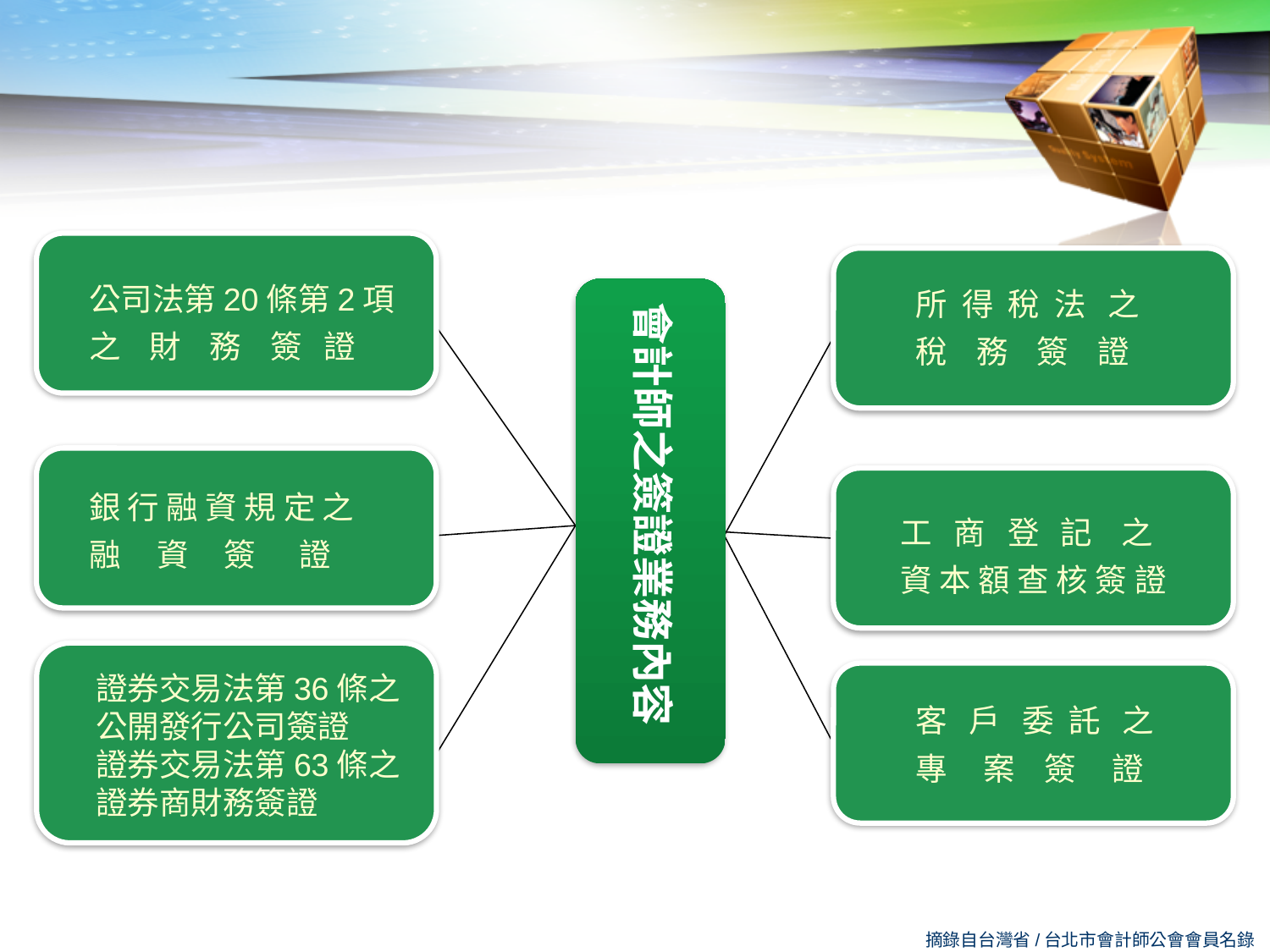

公司法第20條第2項
之    財    務    簽   證
所  得  稅  法   之
稅    務    簽    證

會計師之簽證業務內容

銀 行 融 資 規 定 之
融     資     簽      證
工   商   登   記    之
資 本 額 查 核 簽 證

證券交易法第36條之公開發行公司簽證
證券交易法第63條之
證券商財務簽證

客   戶   委  託   之
專     案    簽     證
摘錄自台灣省/台北市會計師公會會員名錄